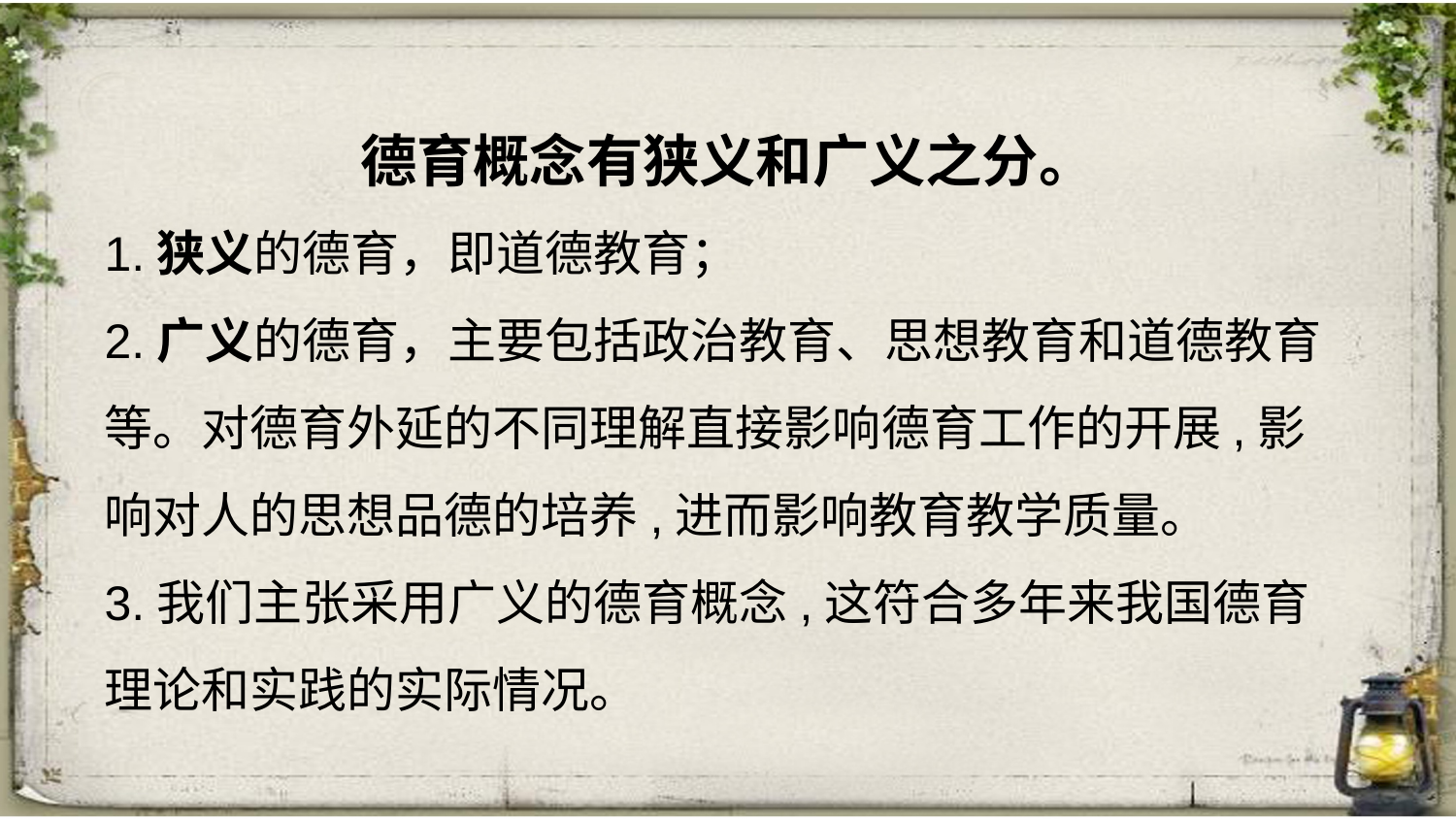

德育概念有狭义和广义之分。
1.狭义的德育，即道德教育；
2.广义的德育，主要包括政治教育、思想教育和道德教育等。对德育外延的不同理解直接影响德育工作的开展,影响对人的思想品德的培养,进而影响教育教学质量。
3.我们主张采用广义的德育概念,这符合多年来我国德育理论和实践的实际情况。